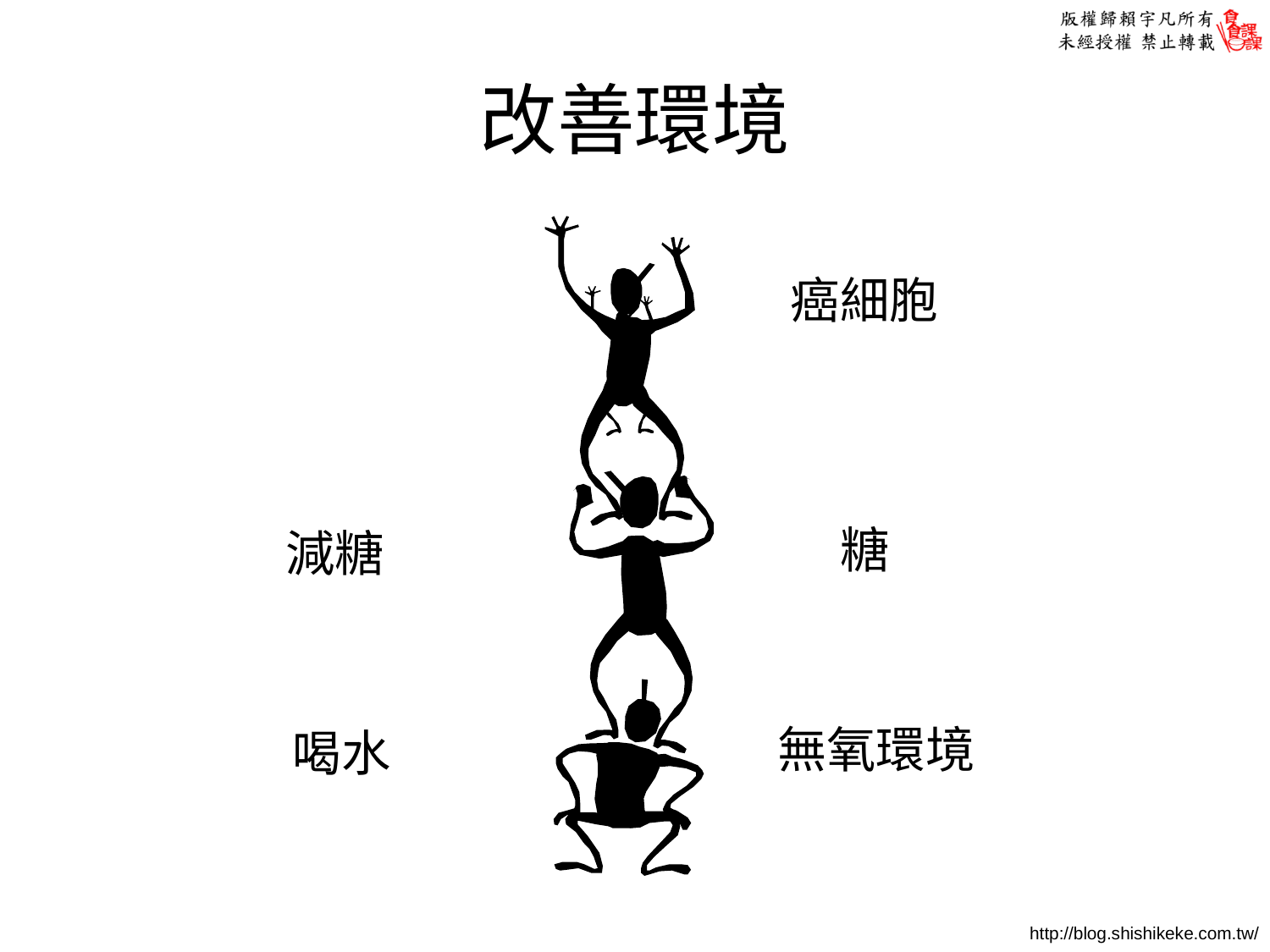

# 改善環境

癌細胞

糖
減糖

無氧環境
   喝水